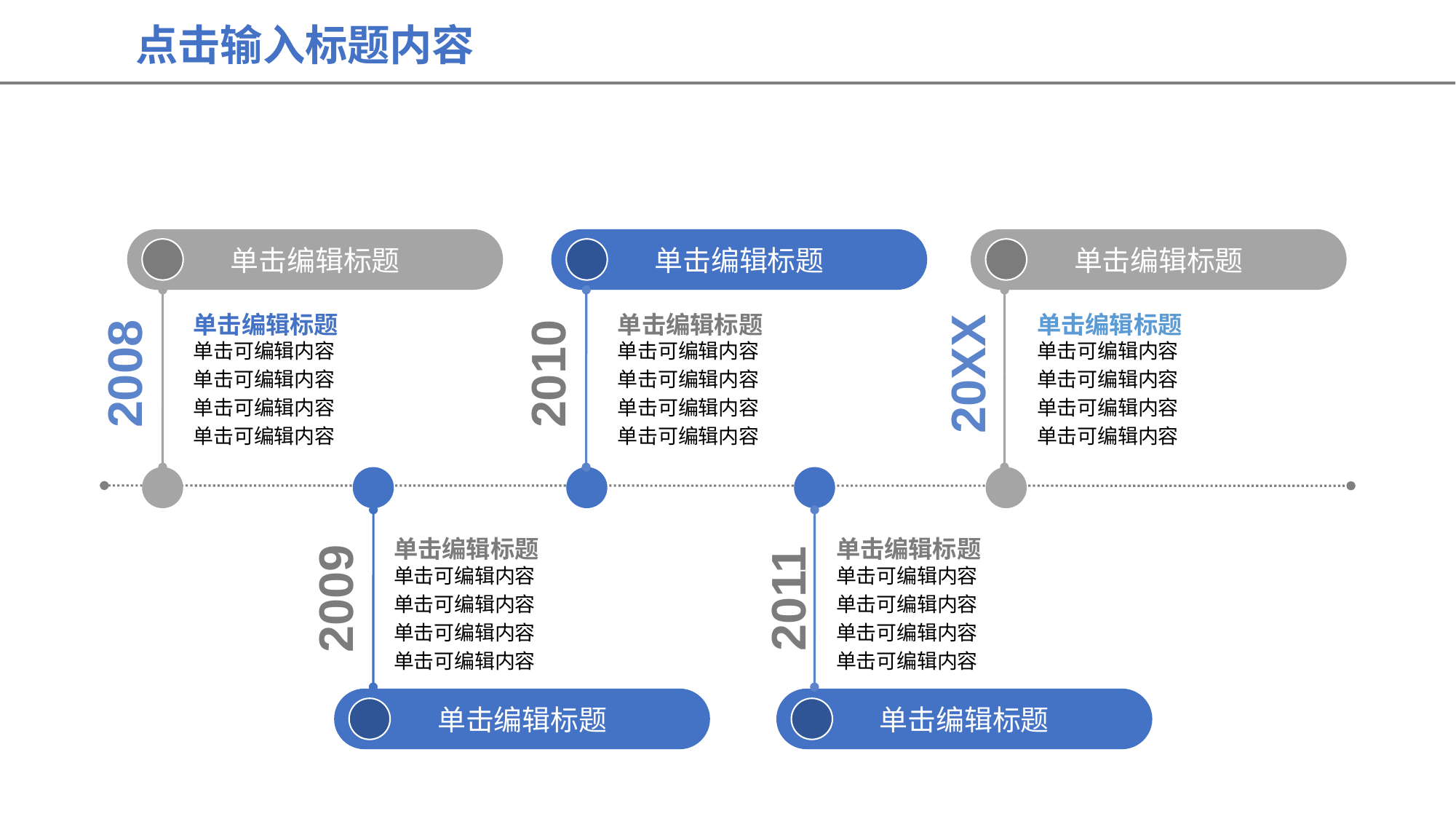

点击输入标题内容
单击编辑标题
单击编辑标题
单击编辑标题

单击编辑标题
单击可编辑内容
单击可编辑内容
单击可编辑内容
单击可编辑内容
单击编辑标题
单击可编辑内容
单击可编辑内容
单击可编辑内容
单击可编辑内容
单击编辑标题
单击可编辑内容
单击可编辑内容
单击可编辑内容
单击可编辑内容
2008
2010
20XX

单击编辑标题
单击可编辑内容
单击可编辑内容
单击可编辑内容
单击可编辑内容
单击编辑标题
单击可编辑内容
单击可编辑内容
单击可编辑内容
单击可编辑内容
2009
2011
单击编辑标题
单击编辑标题